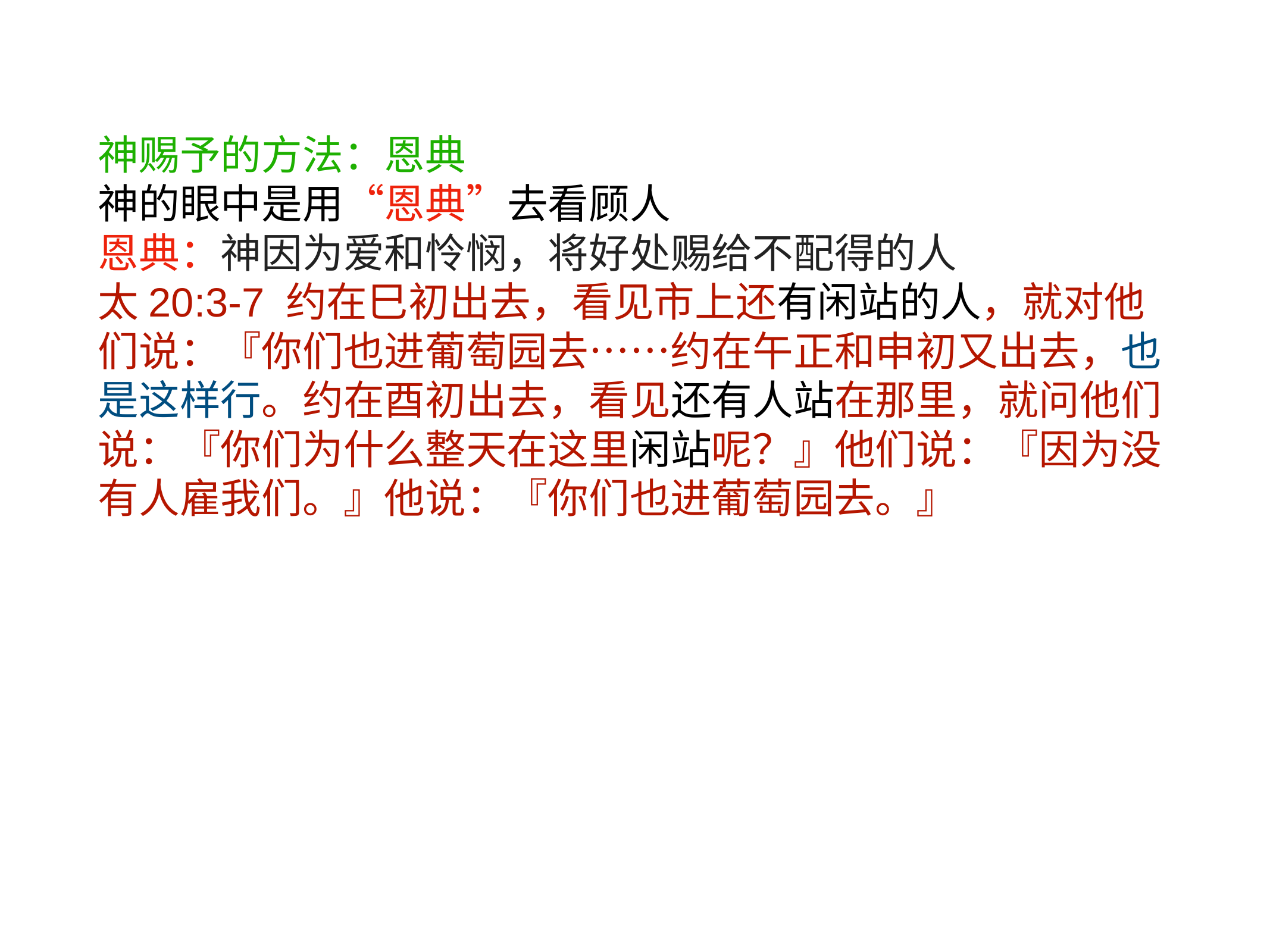

神赐予的方法：恩典
神的眼中是用“恩典”去看顾人
恩典：神因为爱和怜悯，将好处赐给不配得的人
太20:3-7 约在巳初出去，看见市上还有闲站的人，就对他们说：『你们也进葡萄园去……约在午正和申初又出去，也是这样行。约在酉初出去，看见还有人站在那里，就问他们说：『你们为什么整天在这里闲站呢？』他们说：『因为没有人雇我们。』他说：『你们也进葡萄园去。』